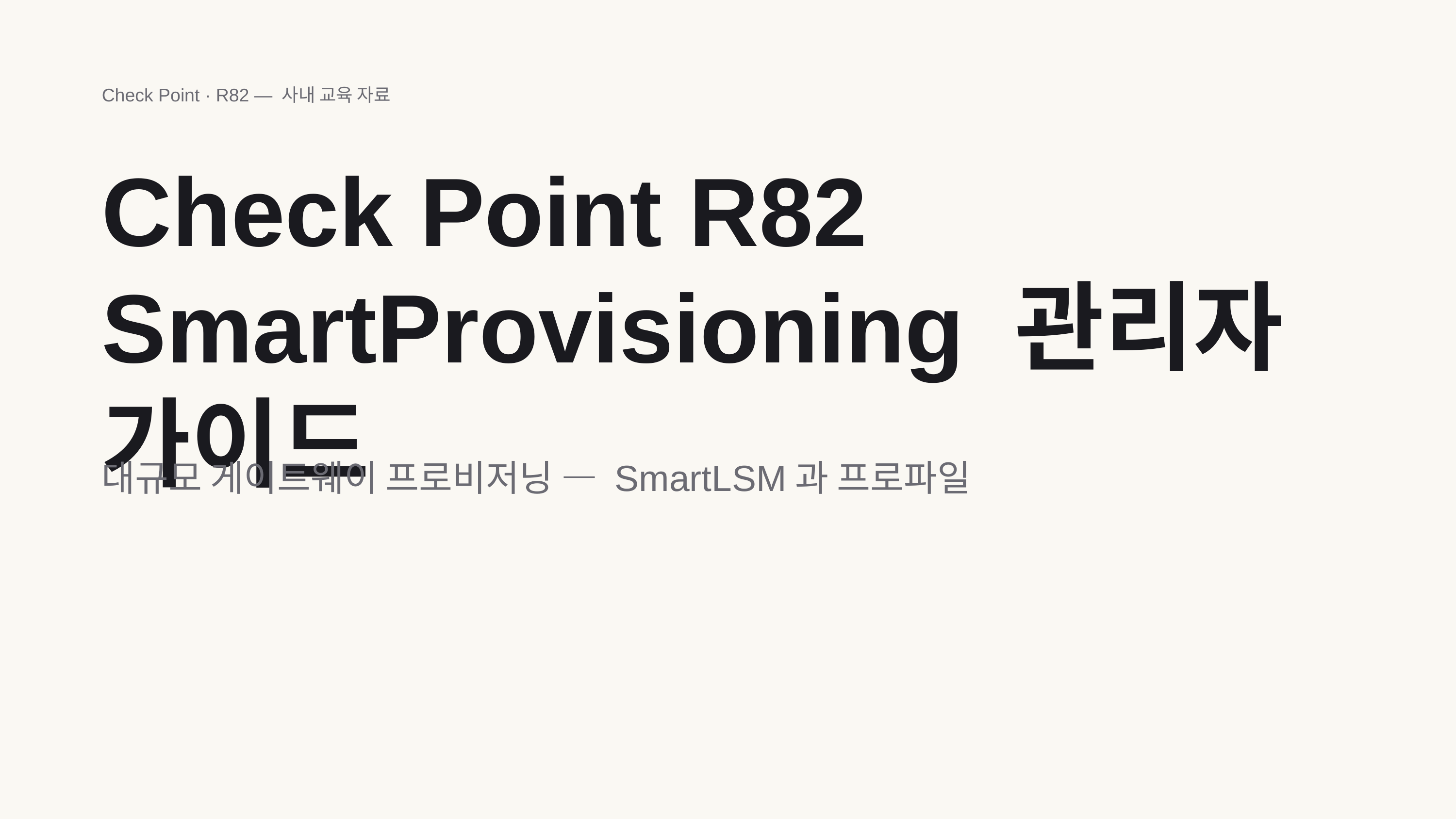

Check Point · R82 — 사내 교육 자료
Check Point R82 SmartProvisioning 관리자 가이드
대규모 게이트웨이 프로비저닝 — SmartLSM과 프로파일